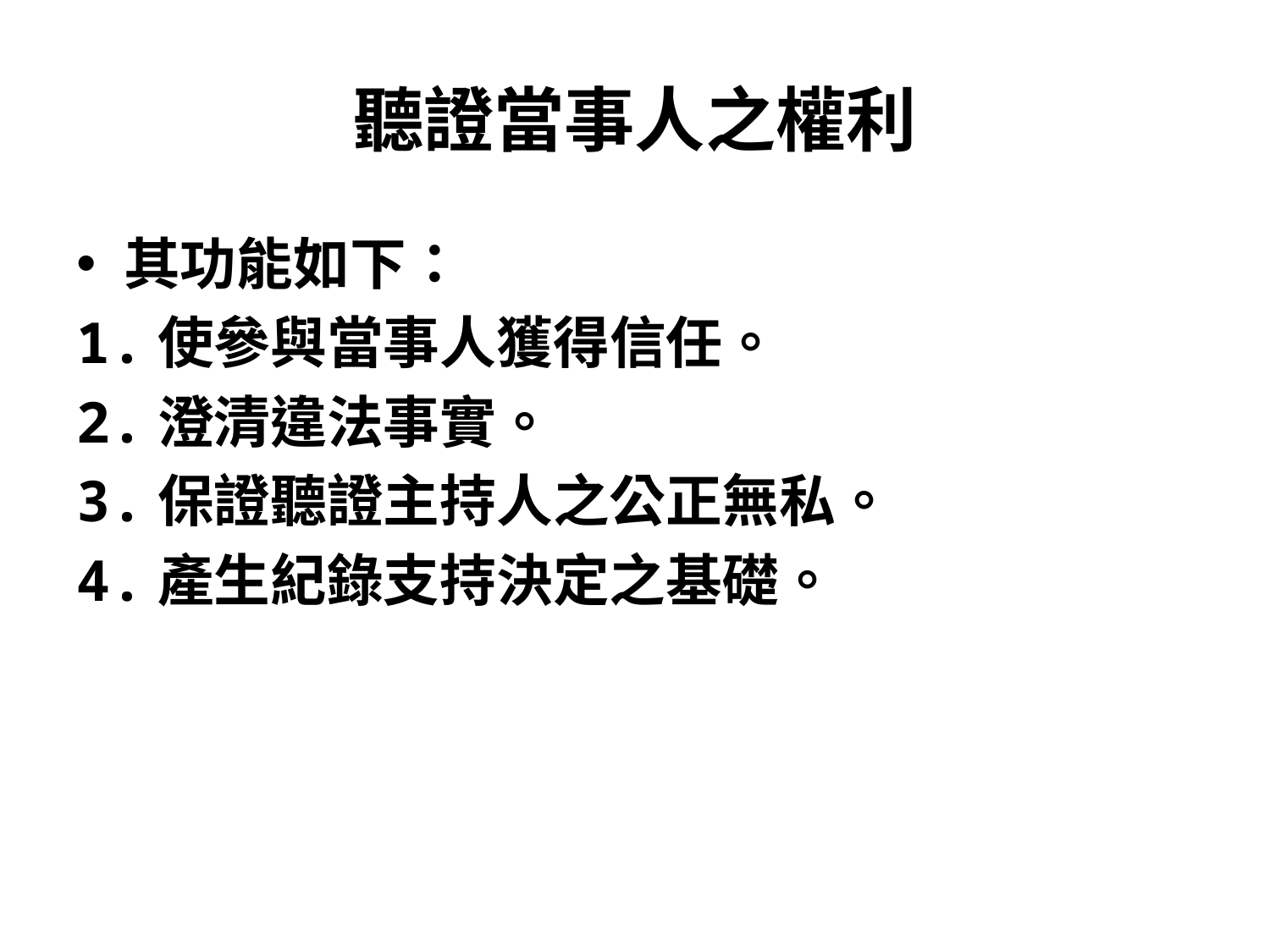

# 聽證當事人之權利
其功能如下：
1.使參與當事人獲得信任。
2.澄清違法事實。
3.保證聽證主持人之公正無私。
4.產生紀錄支持決定之基礎。